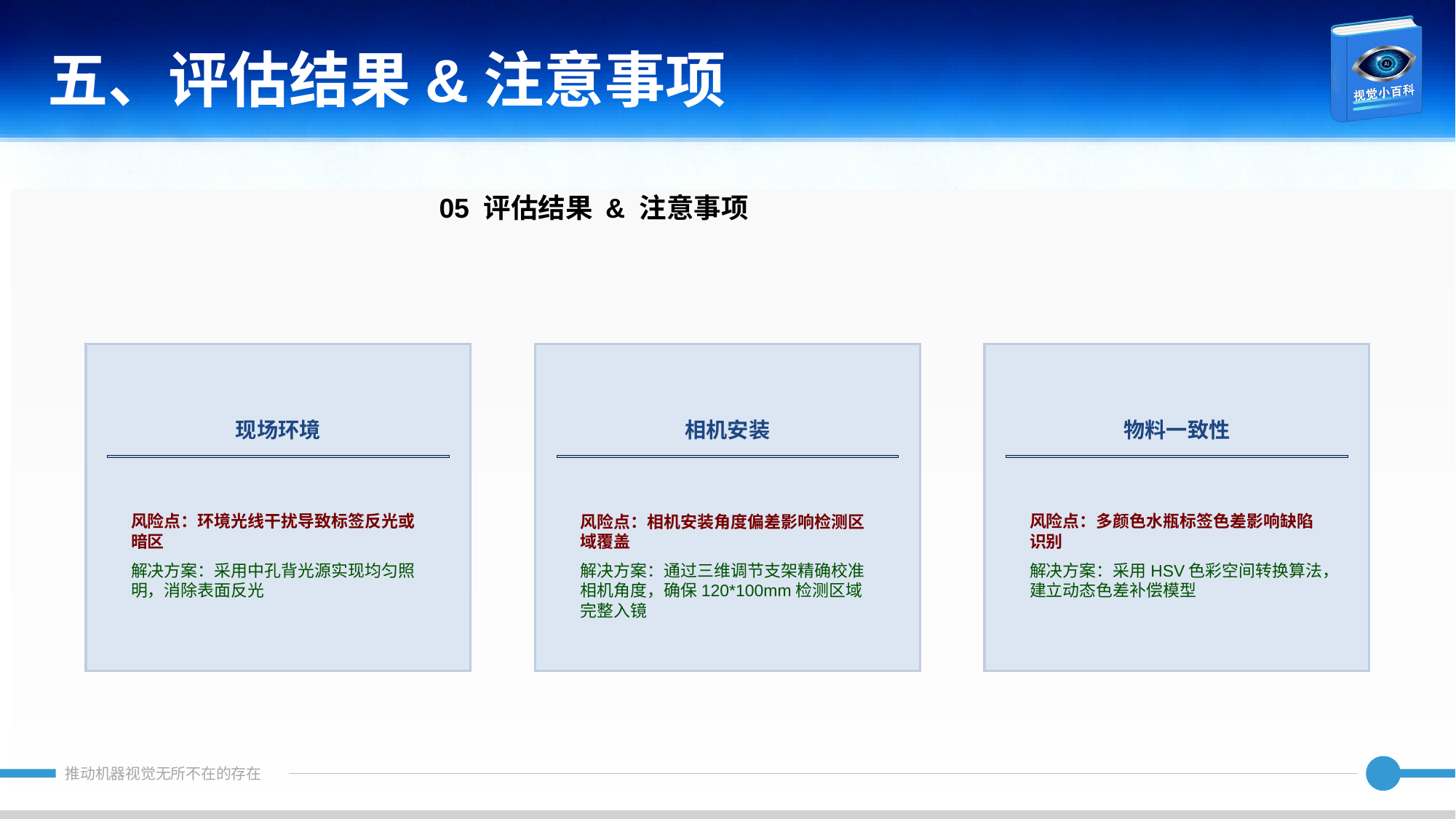

五、评估结果&注意事项

05 评估结果 & 注意事项

现场环境

相机安装

物料一致性

风险点：环境光线干扰导致标签反光或暗区
解决方案：采用中孔背光源实现均匀照明，消除表面反光

风险点：相机安装角度偏差影响检测区域覆盖
解决方案：通过三维调节支架精确校准相机角度，确保120*100mm检测区域完整入镜

风险点：多颜色水瓶标签色差影响缺陷识别
解决方案：采用HSV色彩空间转换算法，建立动态色差补偿模型
10